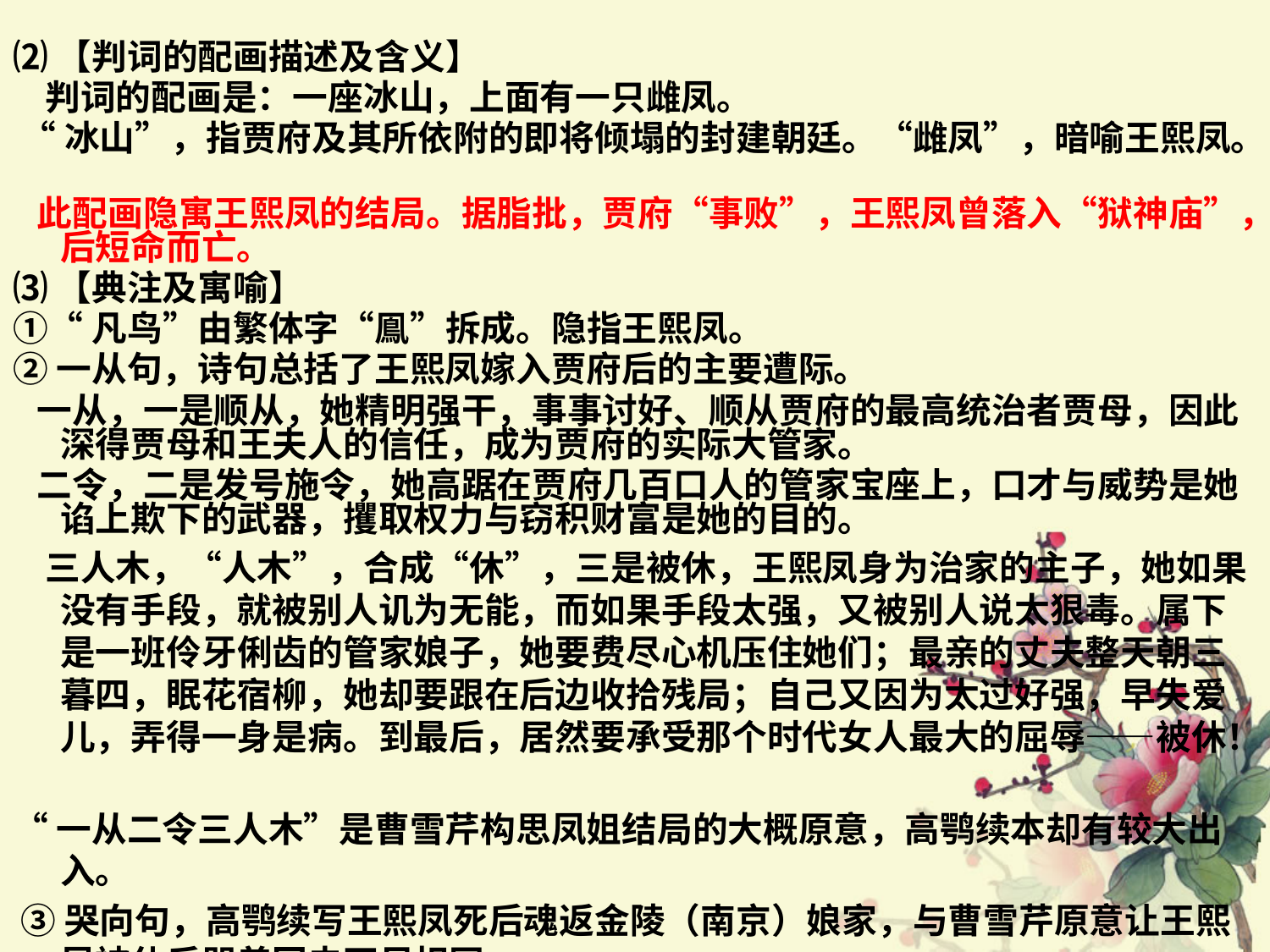

⑵【判词的配画描述及含义】
   判词的配画是：一座冰山，上面有一只雌凤。
 “冰山”，指贾府及其所依附的即将倾塌的封建朝廷。“雌凤”，暗喻王熙凤。
  此配画隐寓王熙凤的结局。据脂批，贾府“事败”，王熙凤曾落入“狱神庙”，后短命而亡。
⑶【典注及寓喻】
①“凡鸟”由繁体字“鳯”拆成。隐指王熙凤。
②一从句，诗句总括了王熙凤嫁入贾府后的主要遭际。
  一从，一是顺从，她精明强干，事事讨好、顺从贾府的最高统治者贾母，因此深得贾母和王夫人的信任，成为贾府的实际大管家。
  二令，二是发号施令，她高踞在贾府几百口人的管家宝座上，口才与威势是她谄上欺下的武器，攫取权力与窃积财富是她的目的。
   三人木，“人木”，合成“休”，三是被休，王熙凤身为治家的主子，她如果没有手段，就被别人讥为无能，而如果手段太强，又被别人说太狠毒。属下是一班伶牙俐齿的管家娘子，她要费尽心机压住她们；最亲的丈夫整天朝三暮四，眠花宿柳，她却要跟在后边收拾残局；自己又因为太过好强，早失爱儿，弄得一身是病。到最后，居然要承受那个时代女人最大的屈辱——被休！
“一从二令三人木”是曹雪芹构思凤姐结局的大概原意，高鹗续本却有较大出入。
 ③哭向句，高鹗续写王熙凤死后魂返金陵（南京）娘家，与曹雪芹原意让王熙凤被休后哭着回去不尽相同。